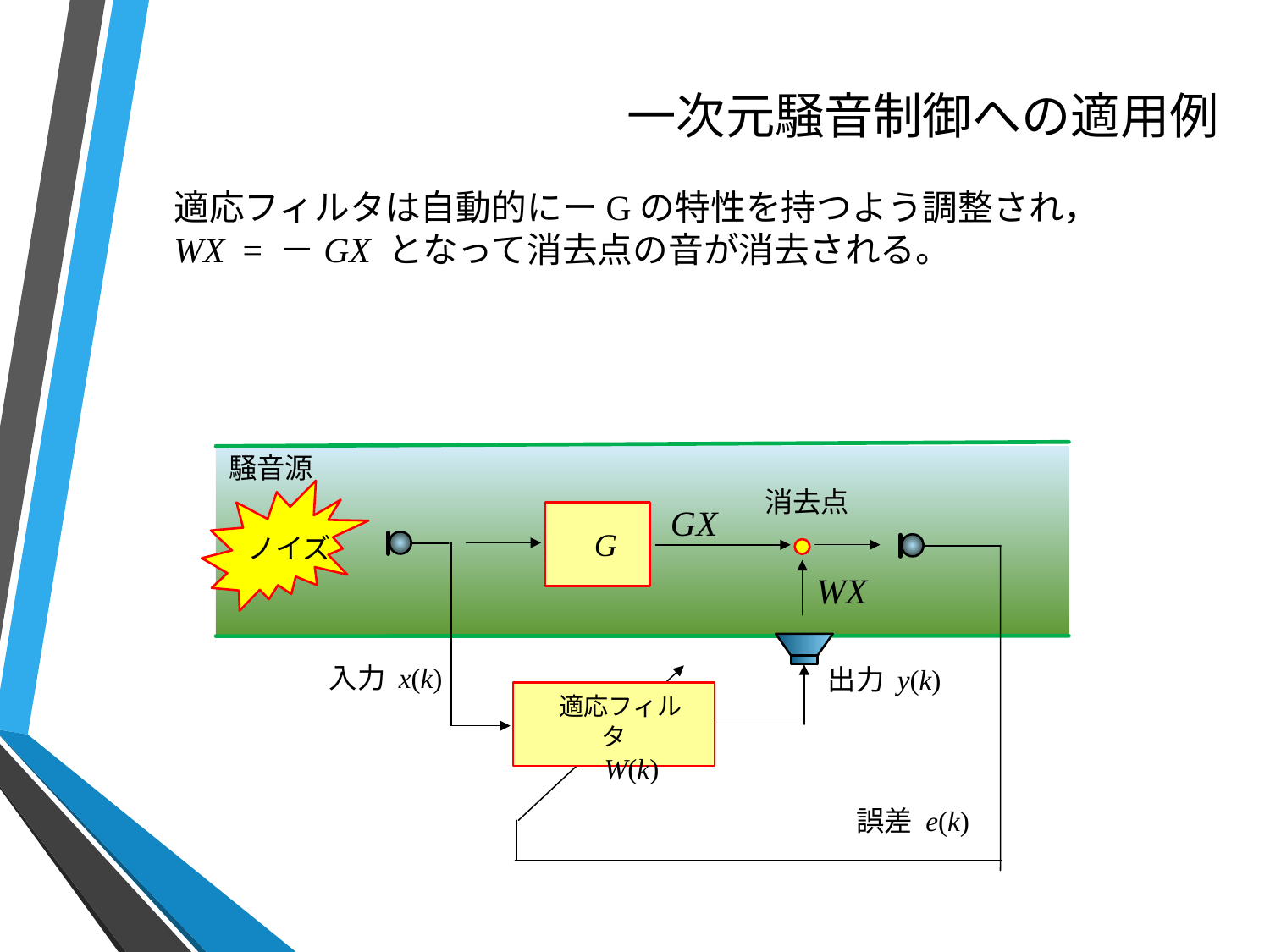

# 一次元騒音制御への適用例
適応フィルタは自動的にーGの特性を持つよう調整され，
WX  = －GX となって消去点の音が消去される。
 騒音源

 消去点

 GX

G
 ノイズ

 WX

 入力 x(k)
 出力 y(k)
 適応フィルタ
　W(k)

 誤差 e(k)